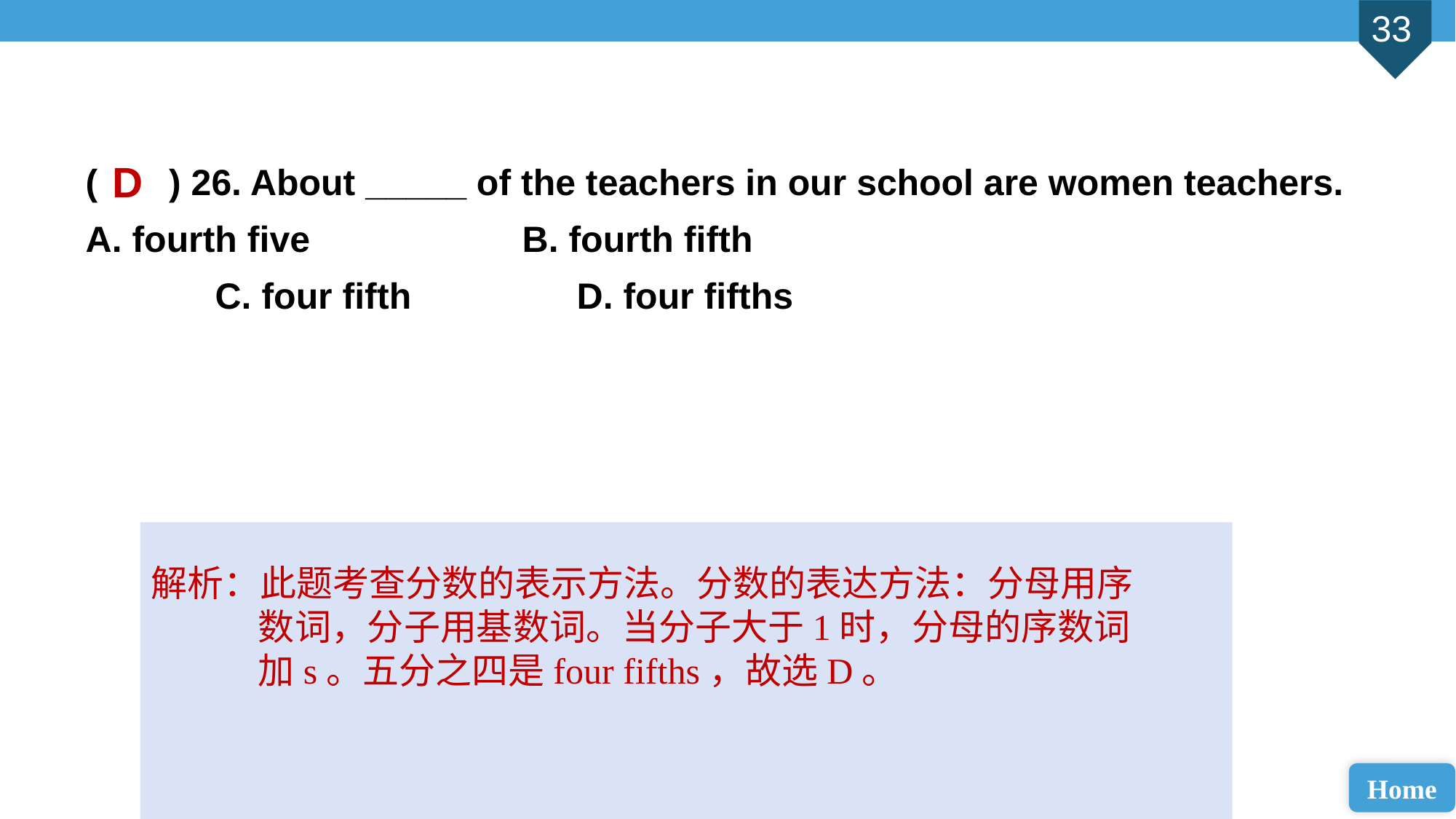

(       ) 26. About _____ of the teachers in our school are women teachers. 	  A. fourth five 		B. fourth fifth
  C. four fifth 		D. four fifths
D

解析：此题考查分数的表示方法。分数的表达方法：分母用序数词，分子用基数词。当分子大于1时，分母的序数词加s。五分之四是four fifths，故选D。